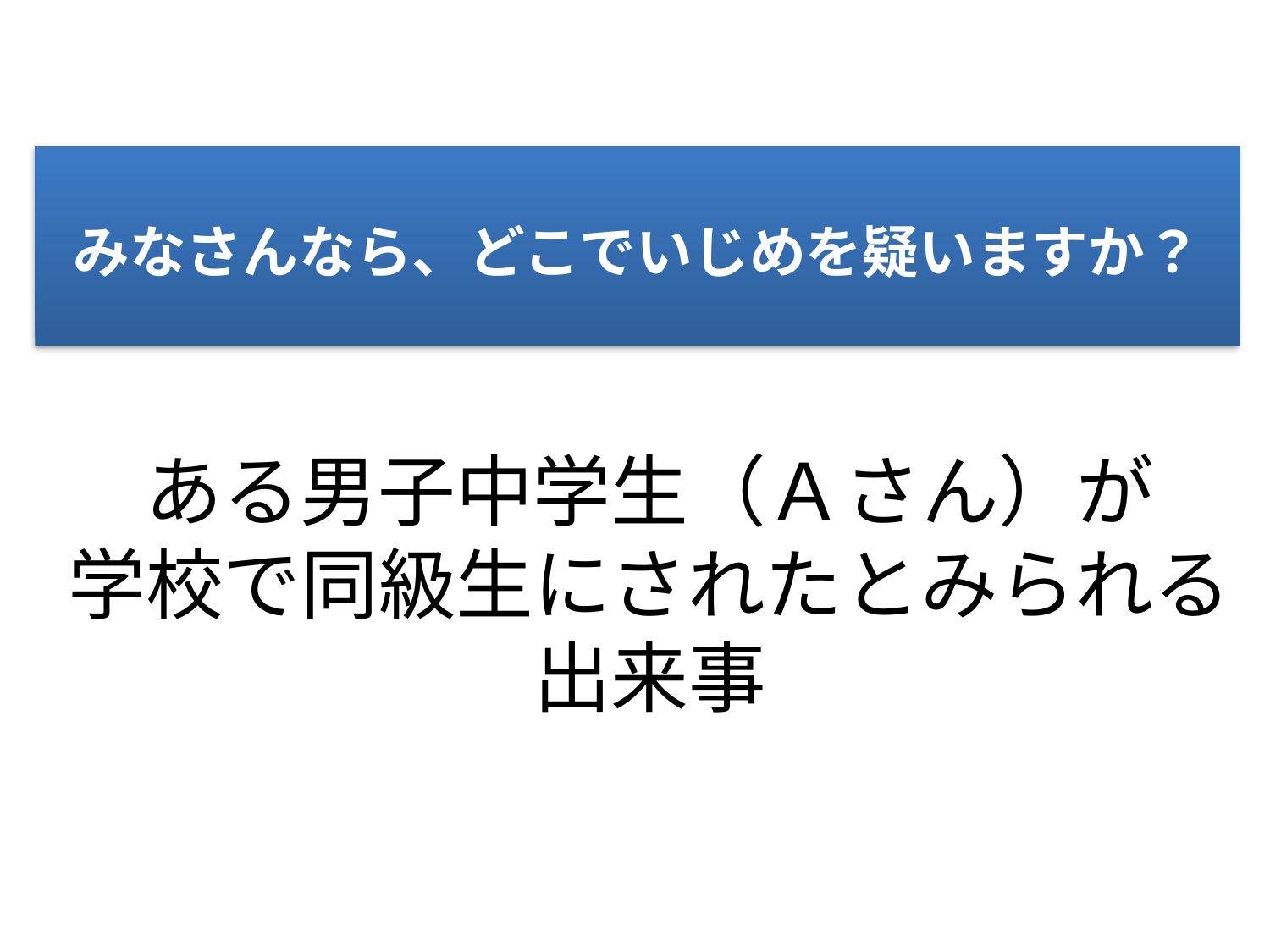

みなさんなら、どこでいじめを疑いますか？
ある男子中学生（Ａさん）が
学校で同級生にされたとみられる
出来事